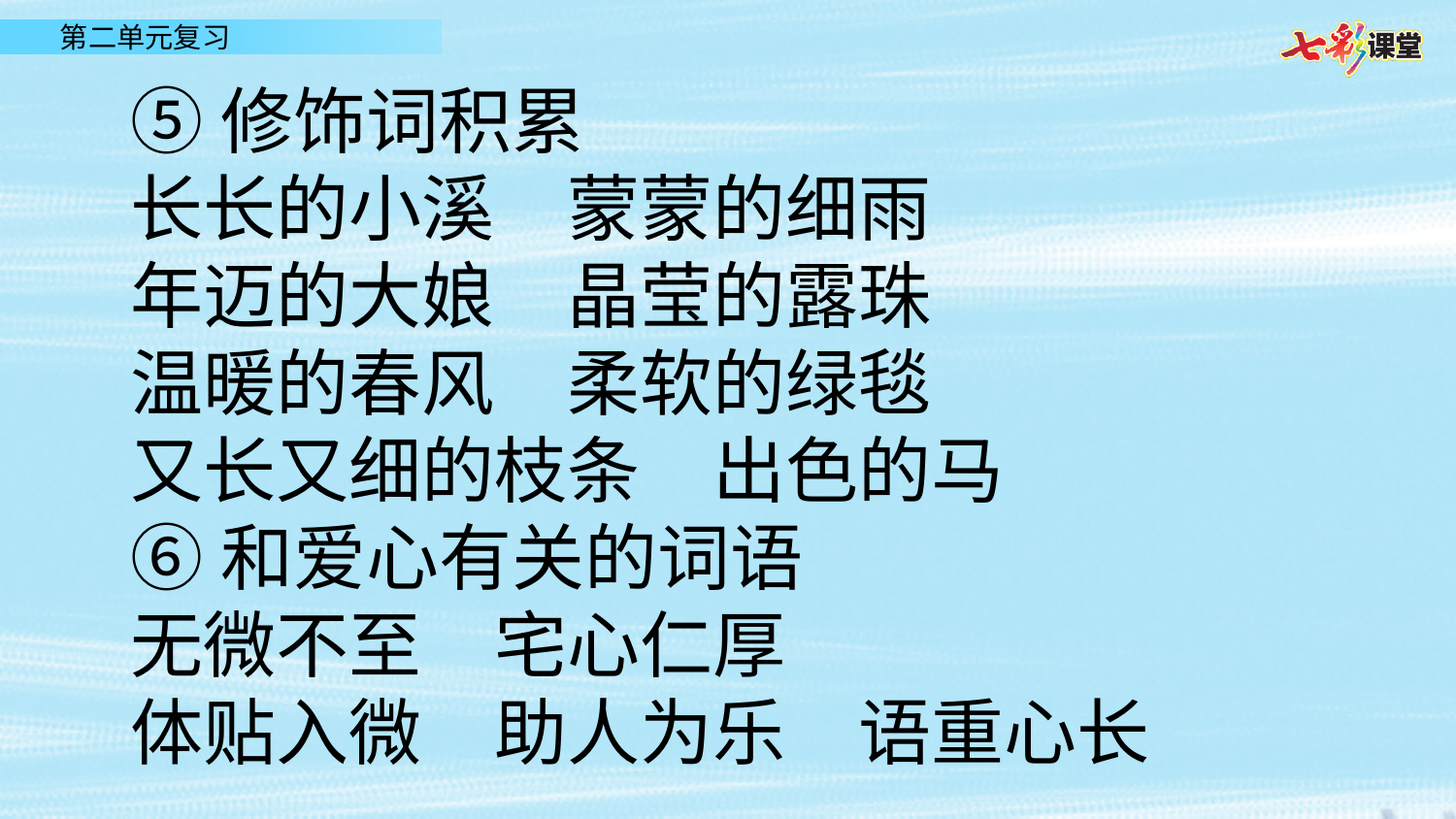

⑤修饰词积累
长长的小溪　蒙蒙的细雨
年迈的大娘　晶莹的露珠
温暖的春风　柔软的绿毯
又长又细的枝条　出色的马
⑥和爱心有关的词语
无微不至　宅心仁厚
体贴入微　助人为乐　语重心长